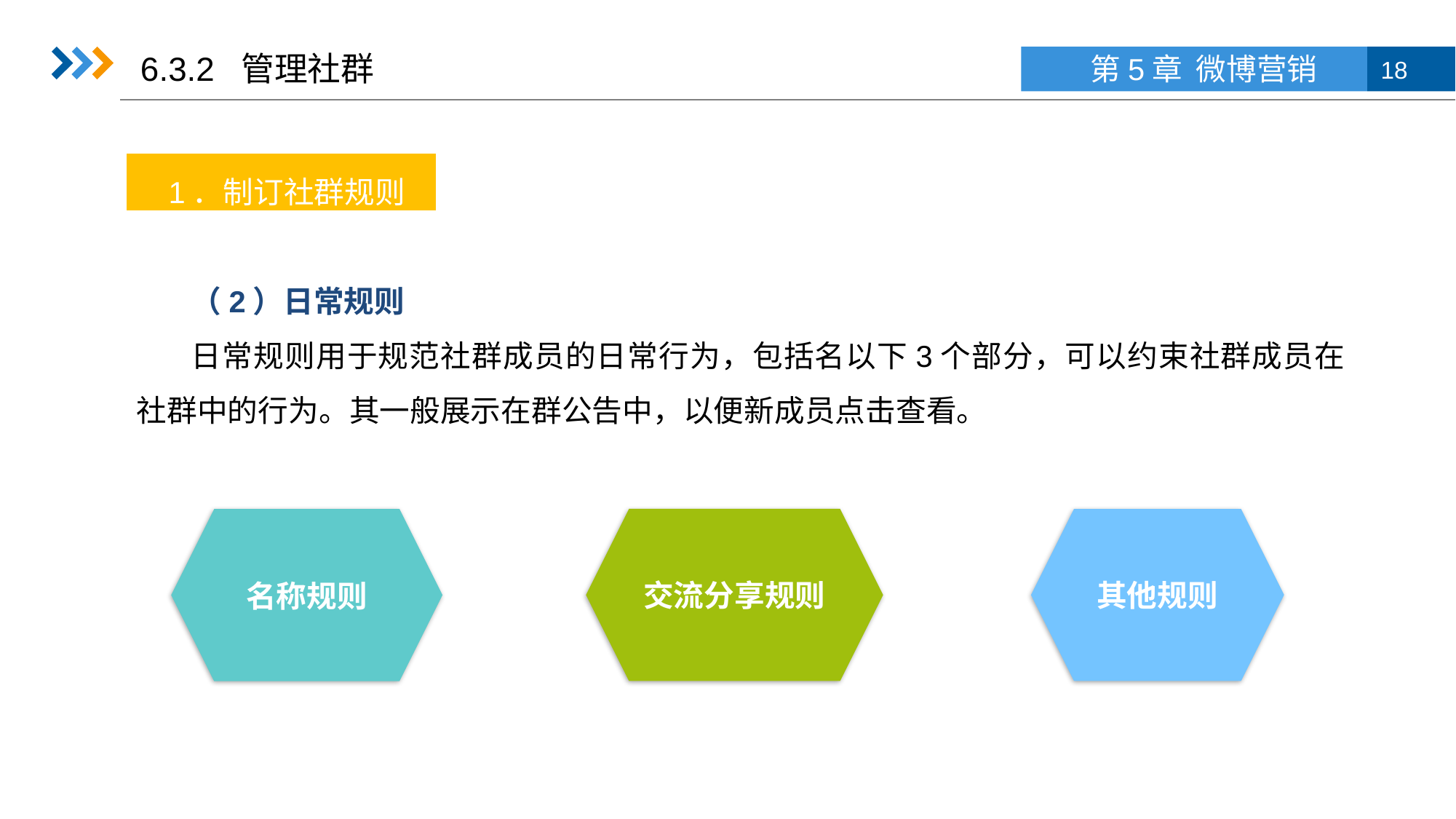

6.3.2  管理社群
1．制订社群规则
（2）日常规则
日常规则用于规范社群成员的日常行为，包括名以下3个部分，可以约束社群成员在社群中的行为。其一般展示在群公告中，以便新成员点击查看。
交流分享规则
其他规则
名称规则